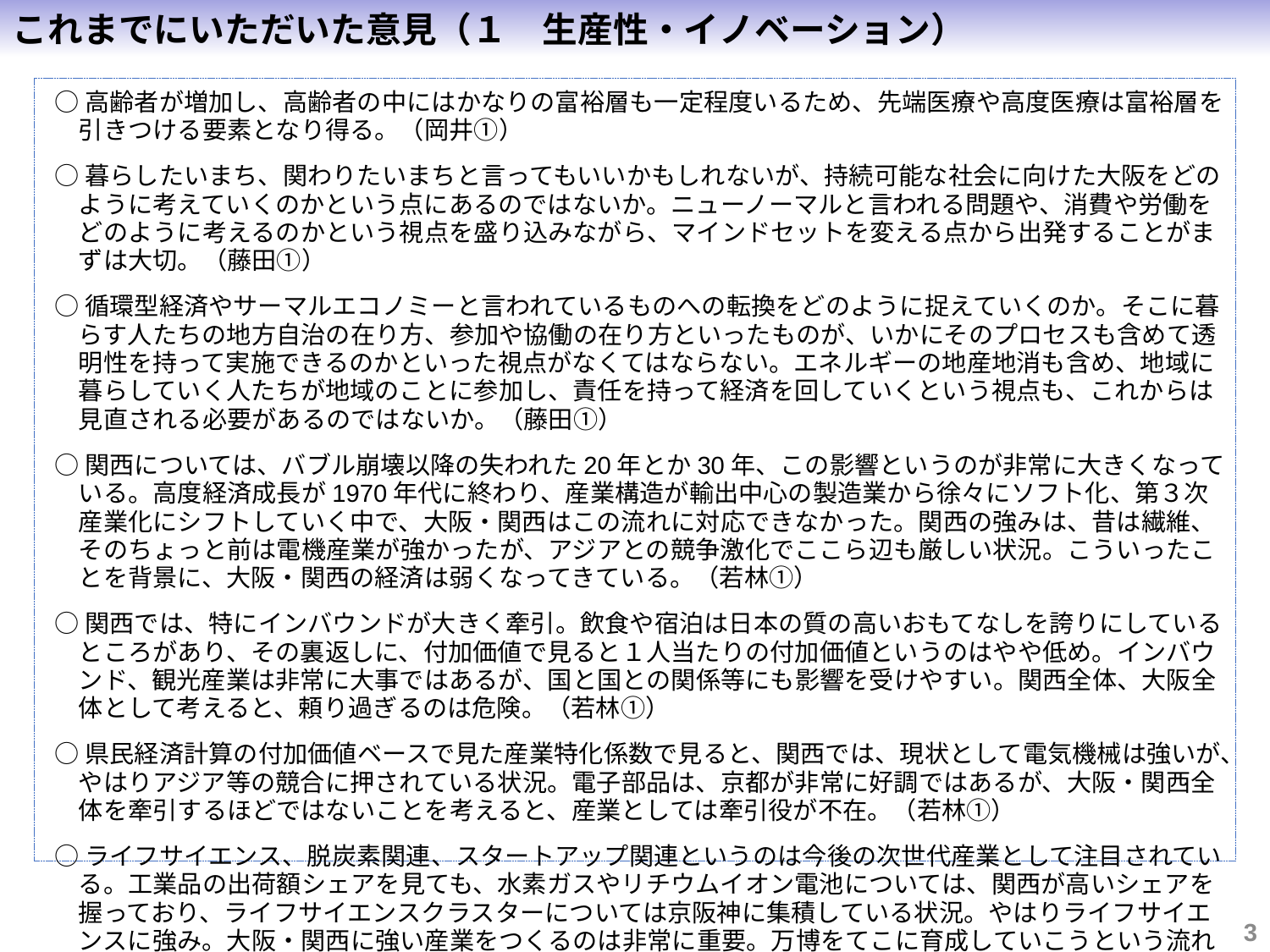

これまでにいただいた意見（１　生産性・イノベーション）
○高齢者が増加し、高齢者の中にはかなりの富裕層も一定程度いるため、先端医療や高度医療は富裕層を引きつける要素となり得る。（岡井①）
○暮らしたいまち、関わりたいまちと言ってもいいかもしれないが、持続可能な社会に向けた大阪をどのように考えていくのかという点にあるのではないか。ニューノーマルと言われる問題や、消費や労働をどのように考えるのかという視点を盛り込みながら、マインドセットを変える点から出発することがまずは大切。（藤田①）
○循環型経済やサーマルエコノミーと言われているものへの転換をどのように捉えていくのか。そこに暮らす人たちの地方自治の在り方、参加や協働の在り方といったものが、いかにそのプロセスも含めて透明性を持って実施できるのかといった視点がなくてはならない。エネルギーの地産地消も含め、地域に暮らしていく人たちが地域のことに参加し、責任を持って経済を回していくという視点も、これからは見直される必要があるのではないか。（藤田①）
○関西については、バブル崩壊以降の失われた20年とか30年、この影響というのが非常に大きくなっている。高度経済成長が1970年代に終わり、産業構造が輸出中心の製造業から徐々にソフト化、第３次産業化にシフトしていく中で、大阪・関西はこの流れに対応できなかった。関西の強みは、昔は繊維、そのちょっと前は電機産業が強かったが、アジアとの競争激化でここら辺も厳しい状況。こういったことを背景に、大阪・関西の経済は弱くなってきている。（若林①）
○関西では、特にインバウンドが大きく牽引。飲食や宿泊は日本の質の高いおもてなしを誇りにしているところがあり、その裏返しに、付加価値で見ると１人当たりの付加価値というのはやや低め。インバウンド、観光産業は非常に大事ではあるが、国と国との関係等にも影響を受けやすい。関西全体、大阪全体として考えると、頼り過ぎるのは危険。（若林①）
○県民経済計算の付加価値ベースで見た産業特化係数で見ると、関西では、現状として電気機械は強いが、やはりアジア等の競合に押されている状況。電子部品は、京都が非常に好調ではあるが、大阪・関西全体を牽引するほどではないことを考えると、産業としては牽引役が不在。（若林①）
○ライフサイエンス、脱炭素関連、スタートアップ関連というのは今後の次世代産業として注目されている。工業品の出荷額シェアを見ても、水素ガスやリチウムイオン電池については、関西が高いシェアを握っており、ライフサイエンスクラスターについては京阪神に集積している状況。やはりライフサイエンスに強み。大阪・関西に強い産業をつくるのは非常に重要。万博をてこに育成していこうという流れが今起こっている状況。（若林①）
3